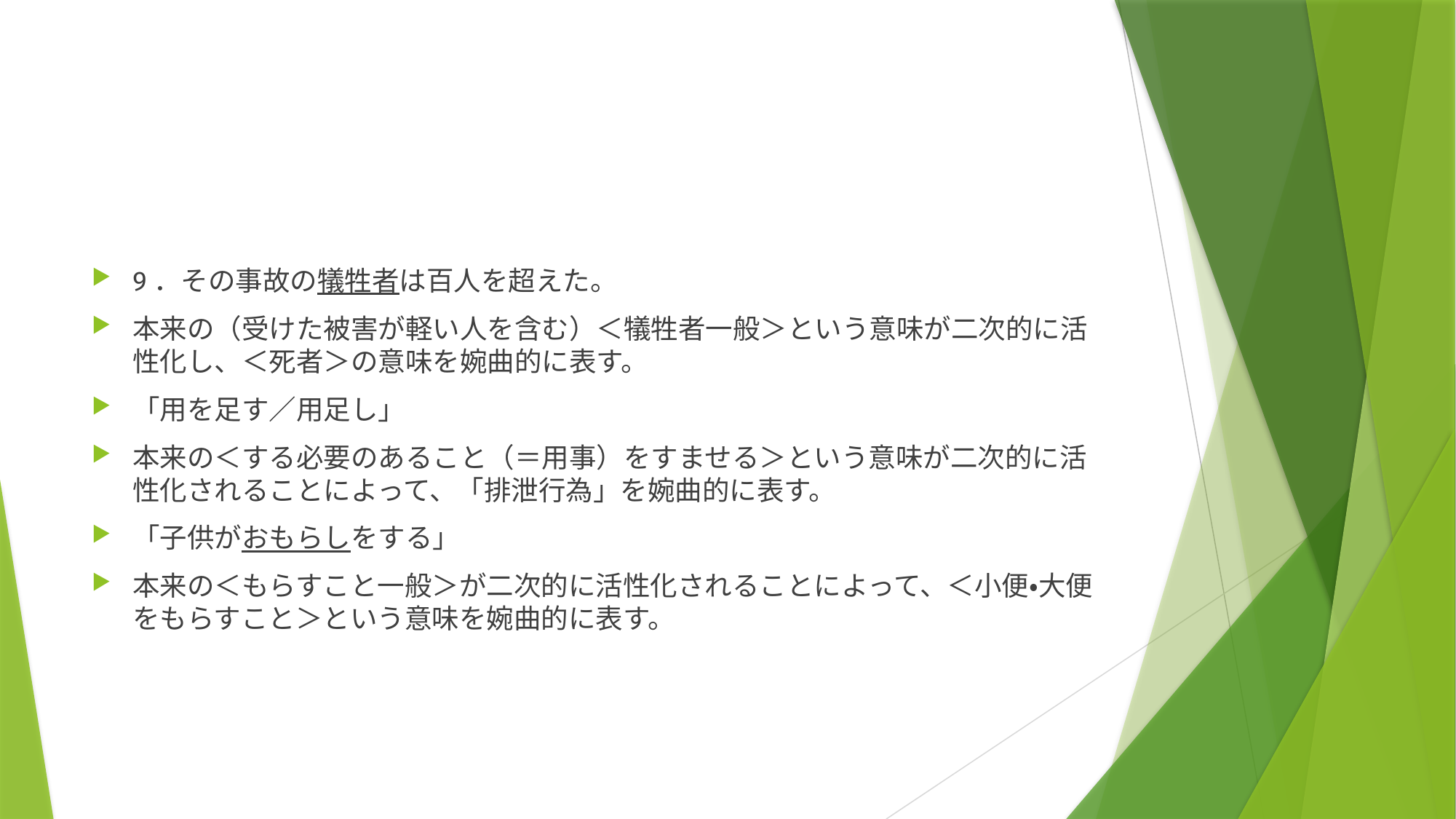

#
9．その事故の犠牲者は百人を超えた。
本来の（受けた被害が軽い人を含む）＜犠牲者一般＞という意味が二次的に活性化し、＜死者＞の意味を婉曲的に表す。
「用を足す／用足し」
本来の＜する必要のあること（＝用事）をすませる＞という意味が二次的に活性化されることによって、「排泄行為」を婉曲的に表す。
「子供がおもらしをする」
本来の＜もらすこと一般＞が二次的に活性化されることによって、＜小便・大便をもらすこと＞という意味を婉曲的に表す。